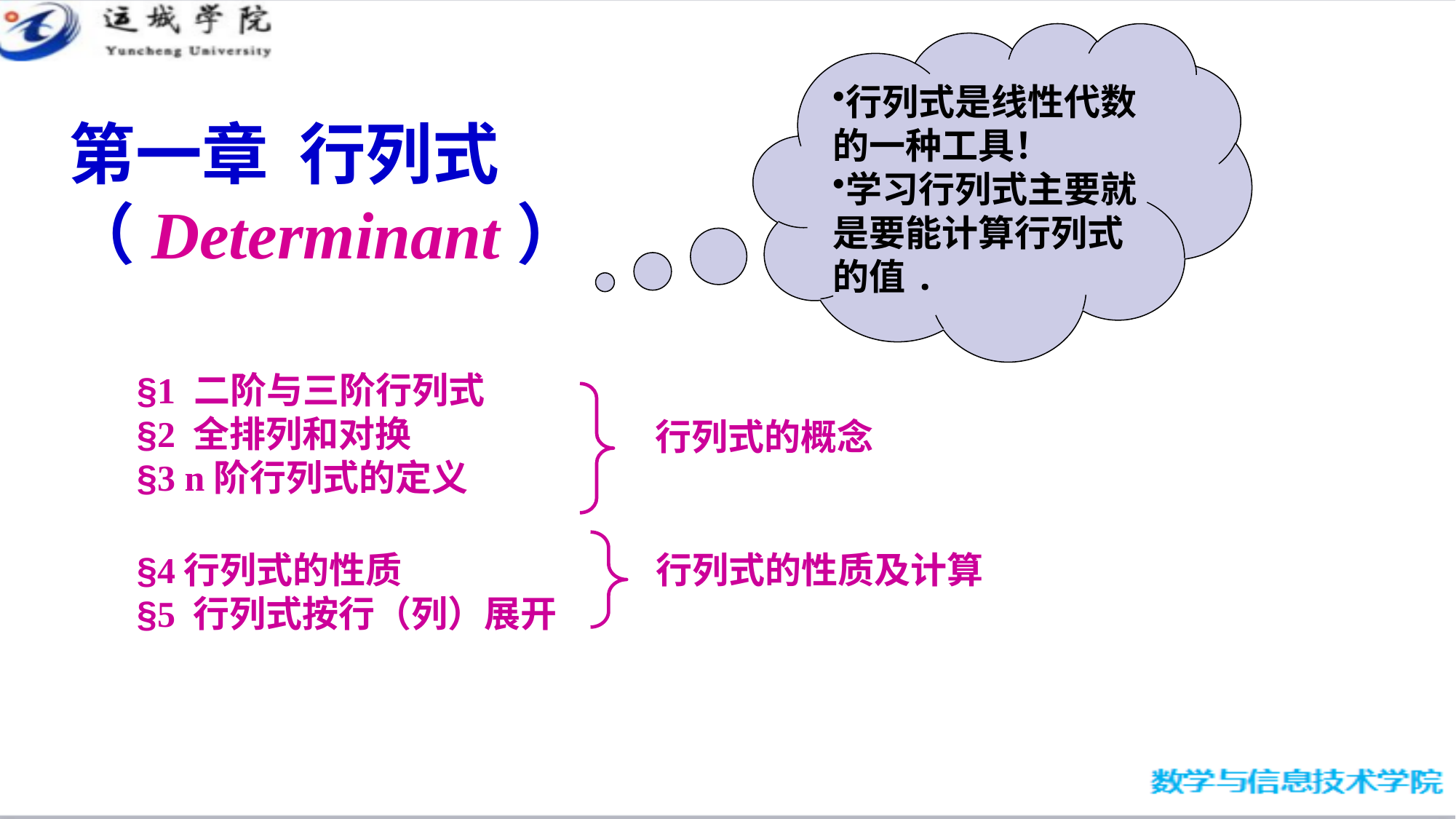

行列式是线性代数的一种工具！
学习行列式主要就是要能计算行列式的值.
# 第一章  行列式 （Determinant）
§1 二阶与三阶行列式
§2 全排列和对换
§3 n阶行列式的定义

行列式的概念.

§4行列式的性质
§5 行列式按行（列）展开
行列式的性质及计算.